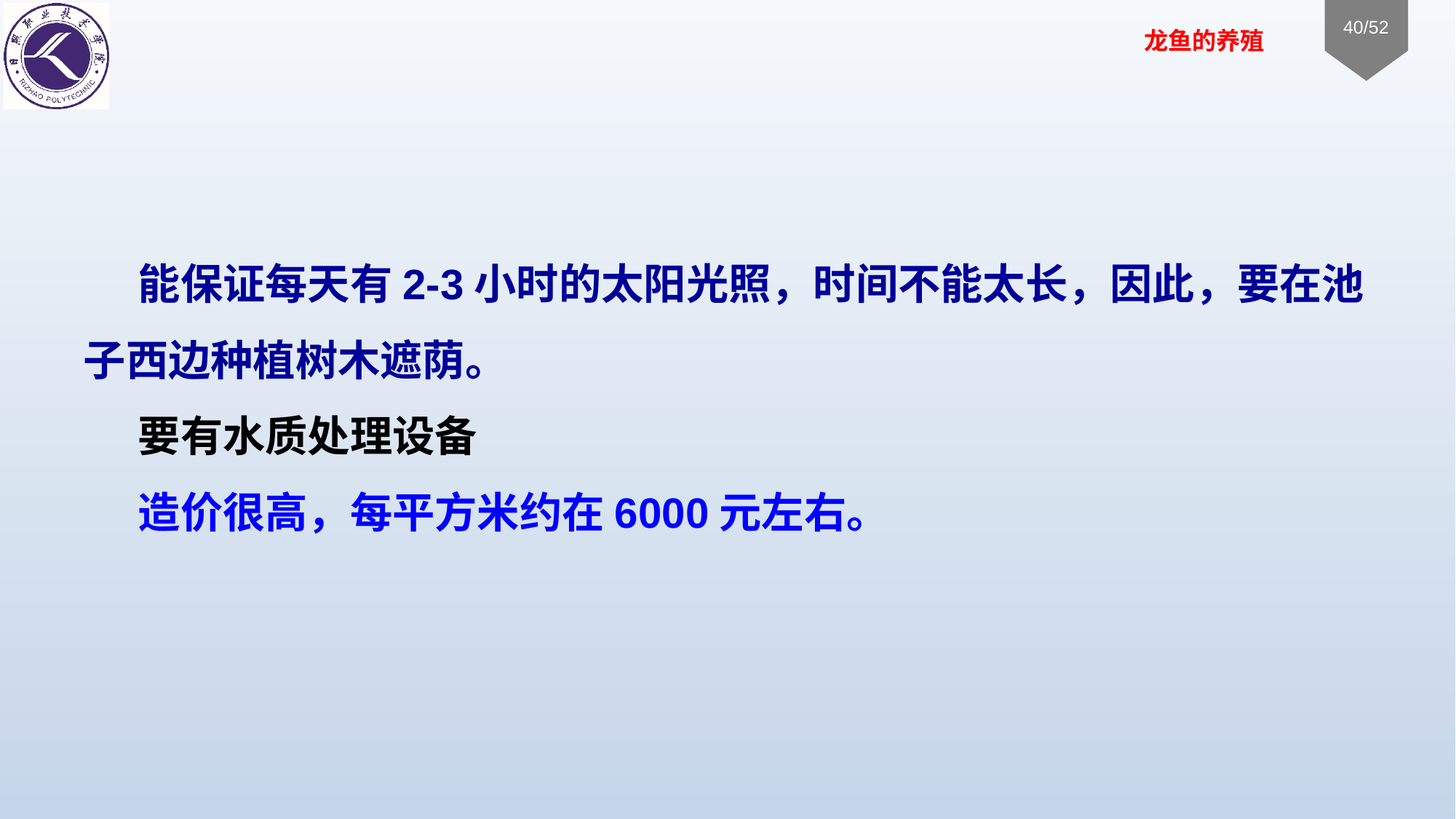

#
能保证每天有2-3小时的太阳光照，时间不能太长，因此，要在池子西边种植树木遮荫。
要有水质处理设备
造价很高，每平方米约在6000元左右。